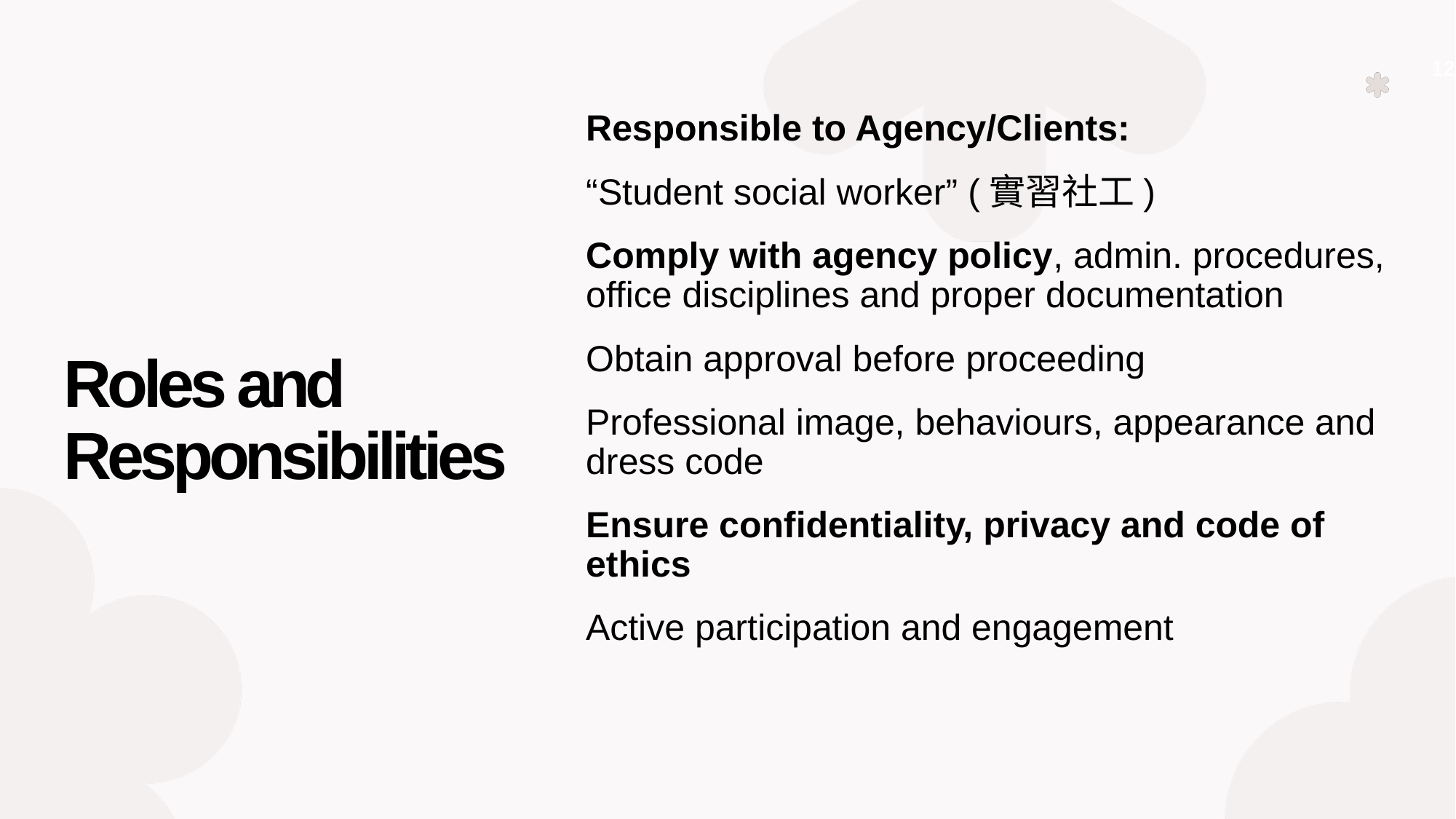

12
Responsible to Agency/Clients:
“Student social worker” (實習社工)
Comply with agency policy, admin. procedures, office disciplines and proper documentation
Obtain approval before proceeding
Professional image, behaviours, appearance and dress code
Ensure confidentiality, privacy and code of ethics
Active participation and engagement

# Roles and Responsibilities